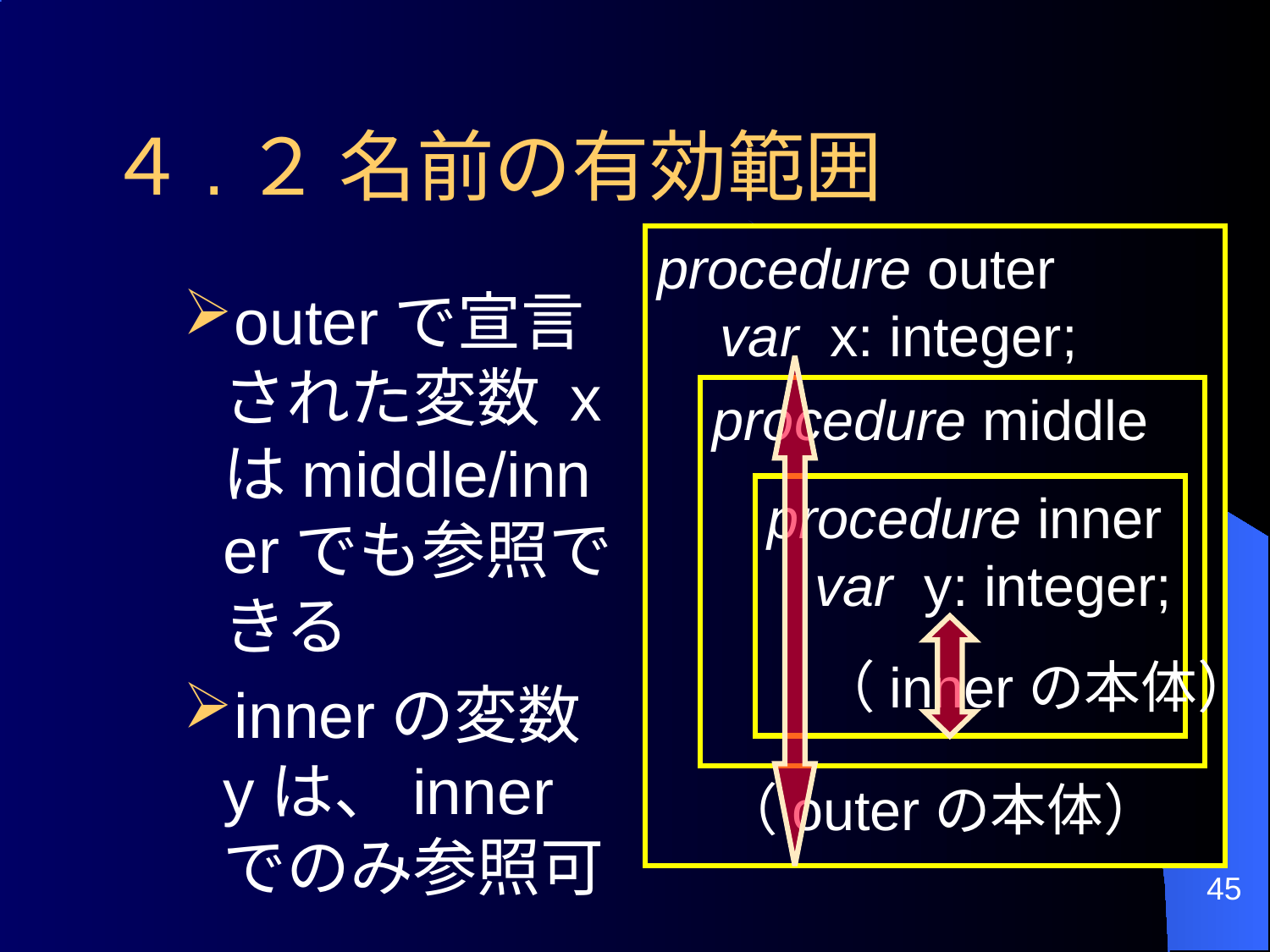

４.２ 名前の有効範囲
procedure outer
    var  x: integer;

    （outerの本体）
outerで宣言された変数 x はmiddle/innerでも参照できる
innerの変数 yは、innerでのみ参照可

procedure middle
procedure inner
   var  y: integer;

   （innerの本体）

45